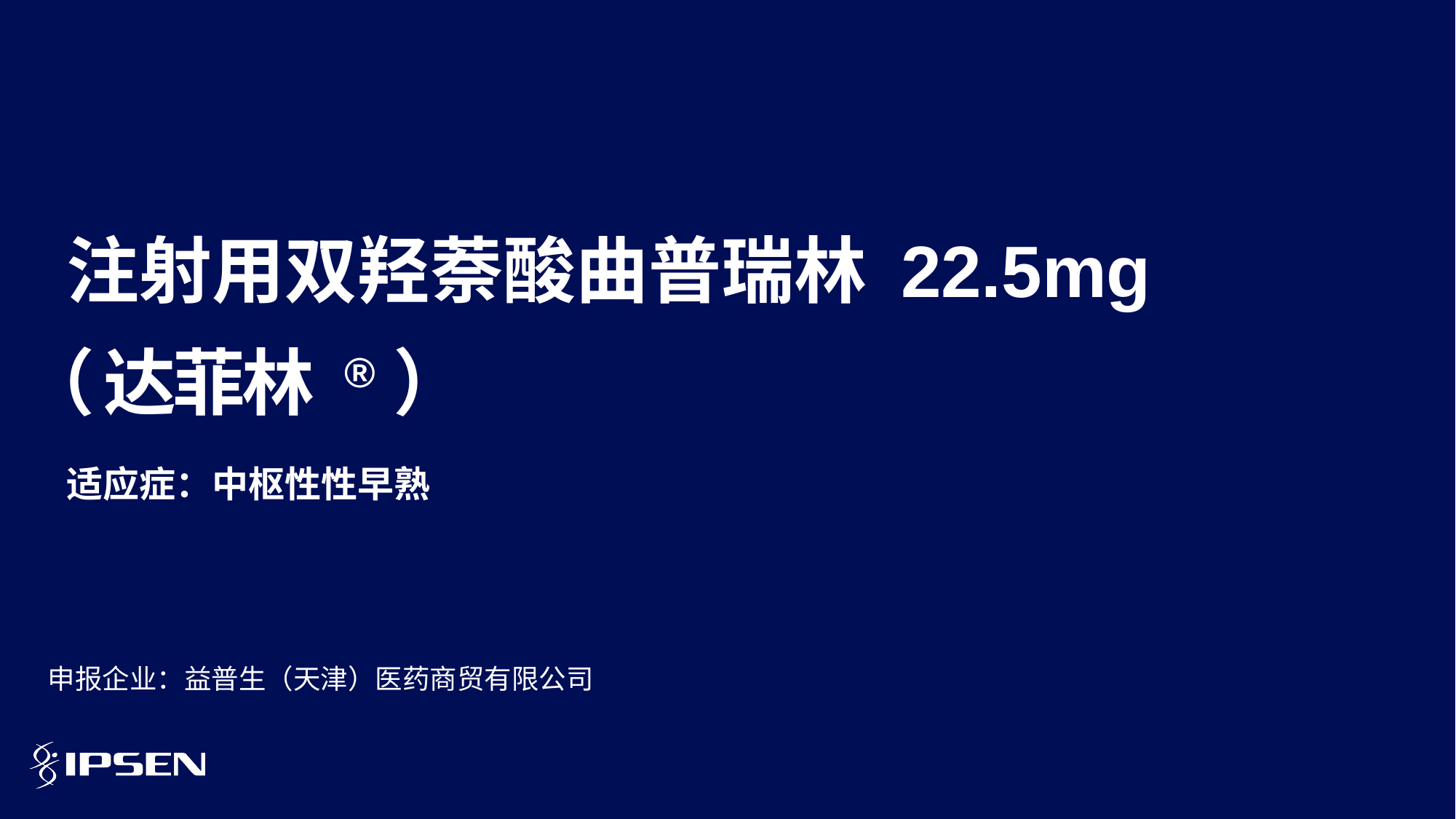

注射用双羟萘酸曲普瑞林 22.5mg

（ 达菲林 ®）
适应症：中枢性性早熟
申报企业：益普生（天津）医药商贸有限公司